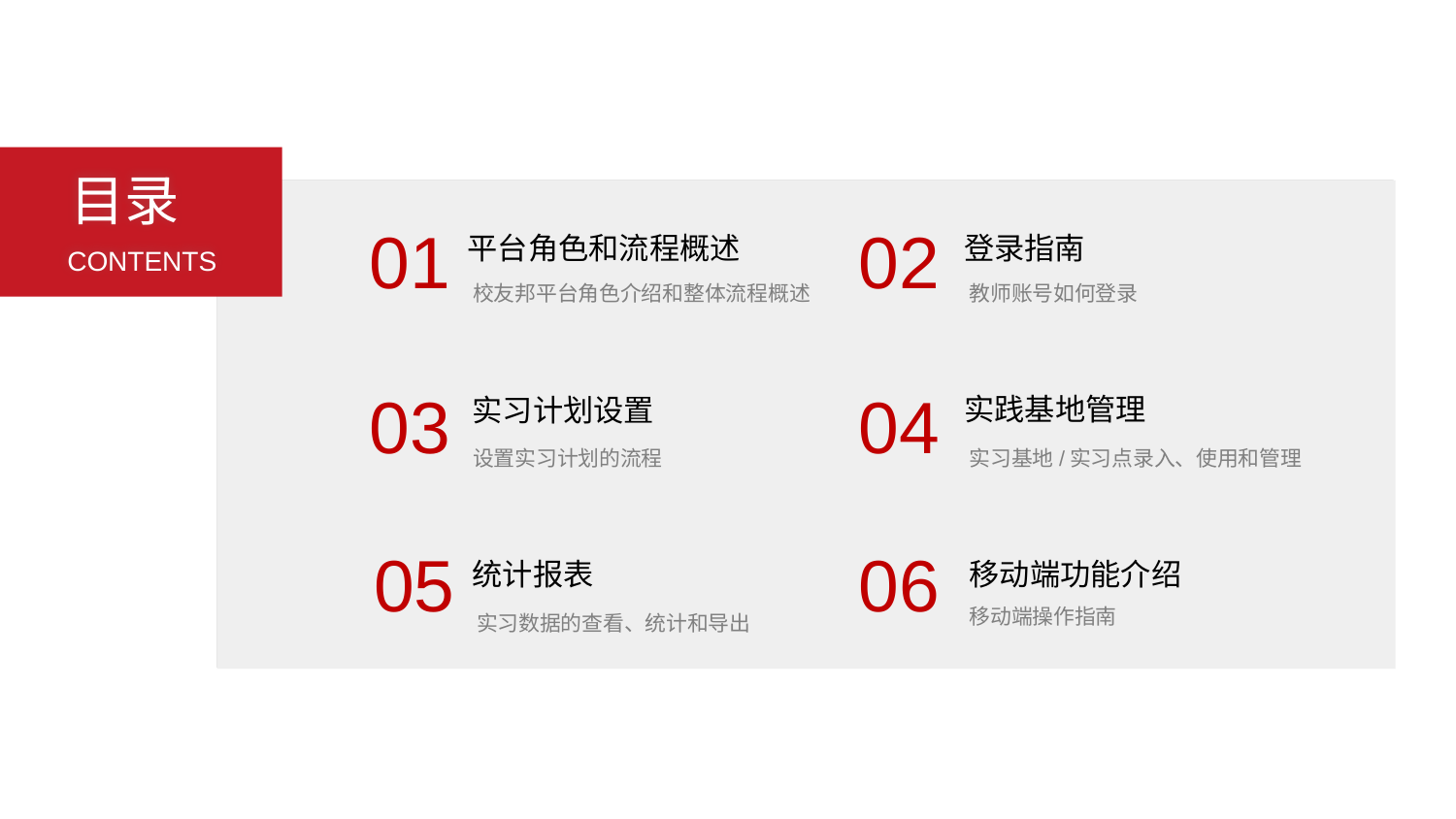

目录

01
02
平台角色和流程概述
登录指南
CONTENTS
校友邦平台角色介绍和整体流程概述
教师账号如何登录
03
04
实践基地管理
实习计划设置
设置实习计划的流程
实习基地/实习点录入、使用和管理
05
06
统计报表
移动端功能介绍
移动端操作指南
实习数据的查看、统计和导出